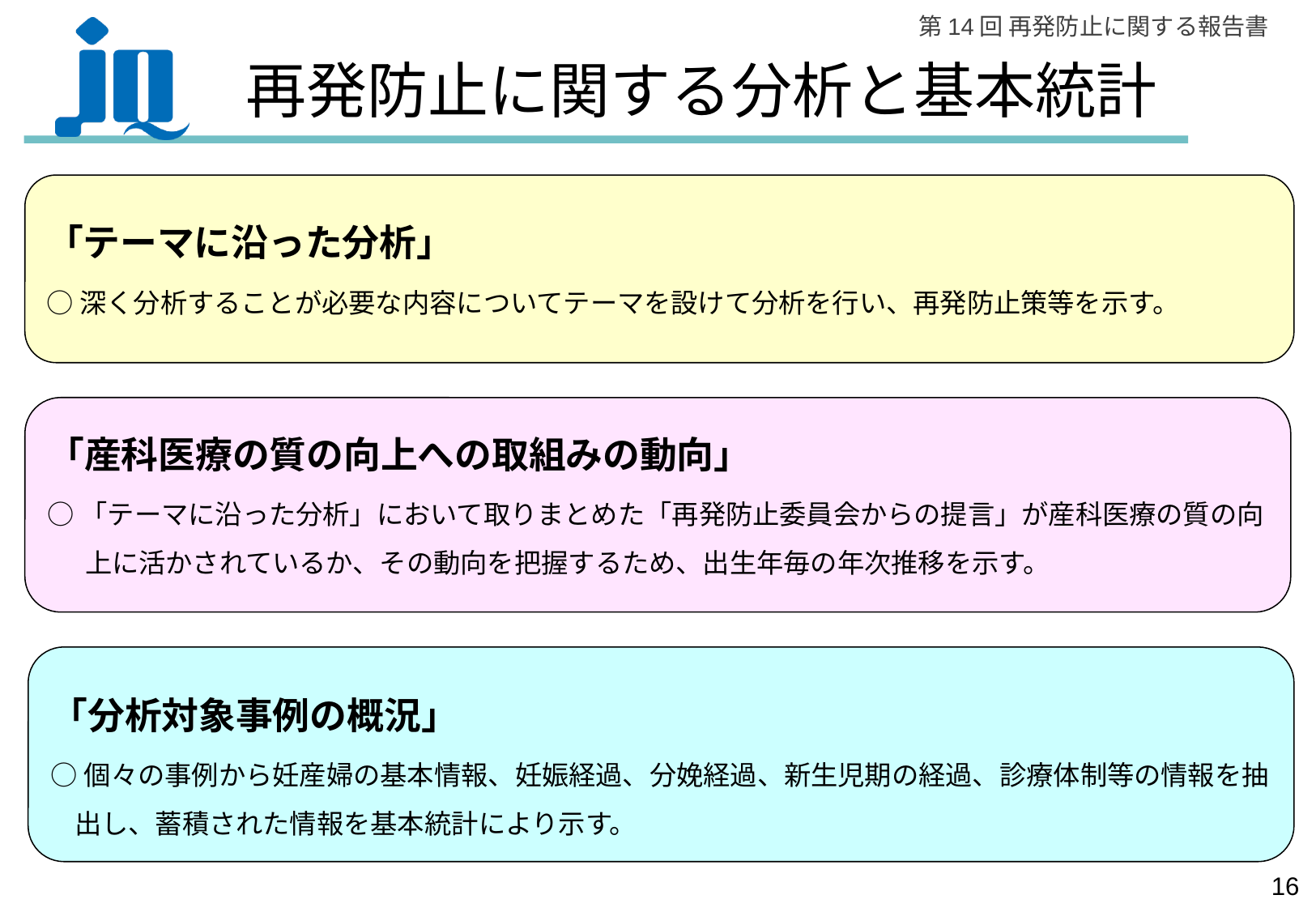

# 再発防止に関する分析と基本統計
「テーマに沿った分析」
○深く分析することが必要な内容についてテーマを設けて分析を行い、再発防止策等を示す。
「産科医療の質の向上への取組みの動向」
○「テーマに沿った分析」において取りまとめた「再発防止委員会からの提言」が産科医療の質の向上に活かされているか、その動向を把握するため、出生年毎の年次推移を示す。
「分析対象事例の概況」
○個々の事例から妊産婦の基本情報、妊娠経過、分娩経過、新生児期の経過、診療体制等の情報を抽出し、蓄積された情報を基本統計により示す。
16